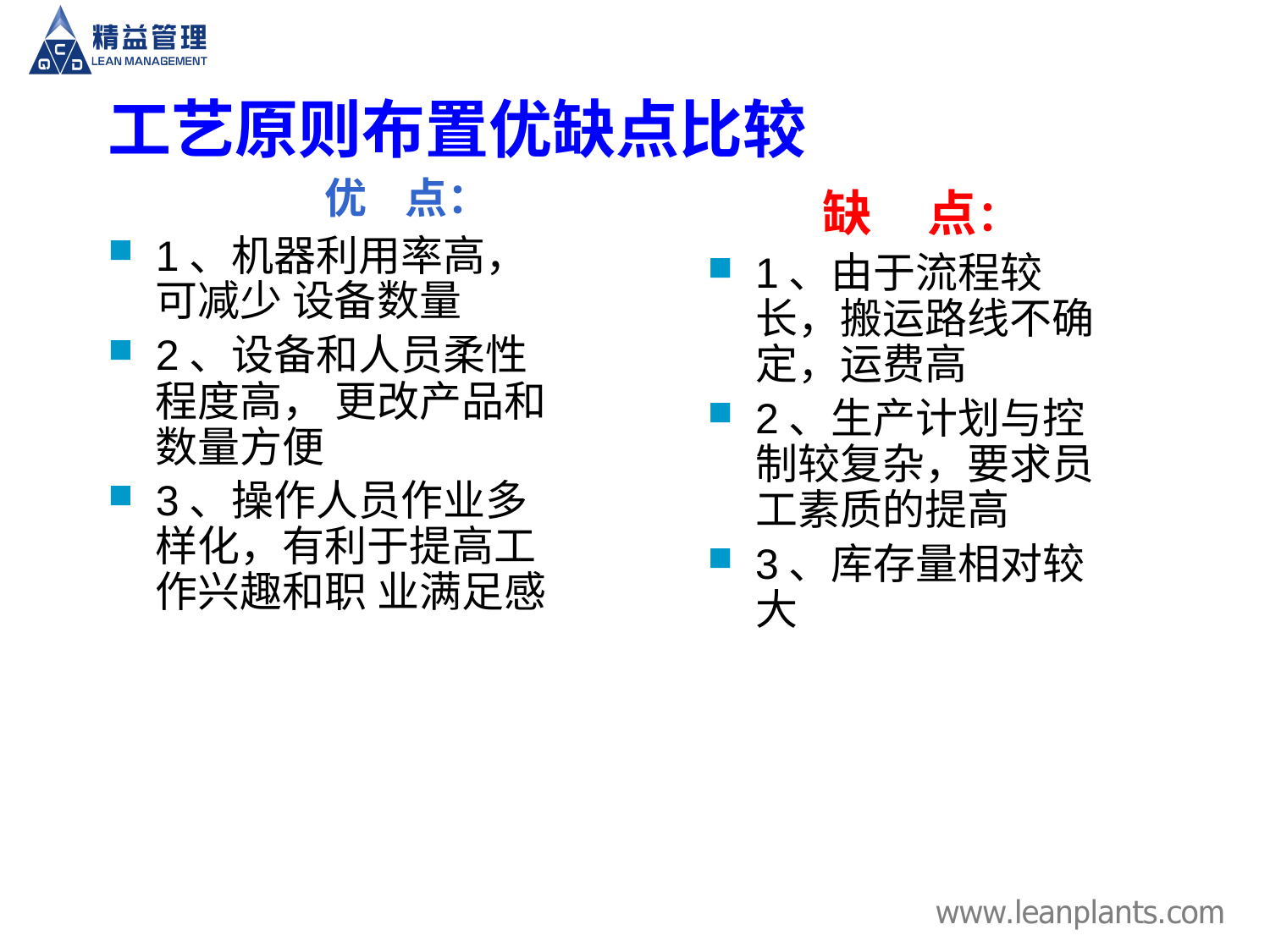

# 工艺原则布置优缺点比较
                优    点：
1、机器利用率高，可减少 设备数量
2、设备和人员柔性程度高， 更改产品和数量方便
3、操作人员作业多样化，有利于提高工作兴趣和职 业满足感
        缺     点：
1、由于流程较长，搬运路线不确定，运费高
2、生产计划与控制较复杂，要求员工素质的提高
3、库存量相对较大